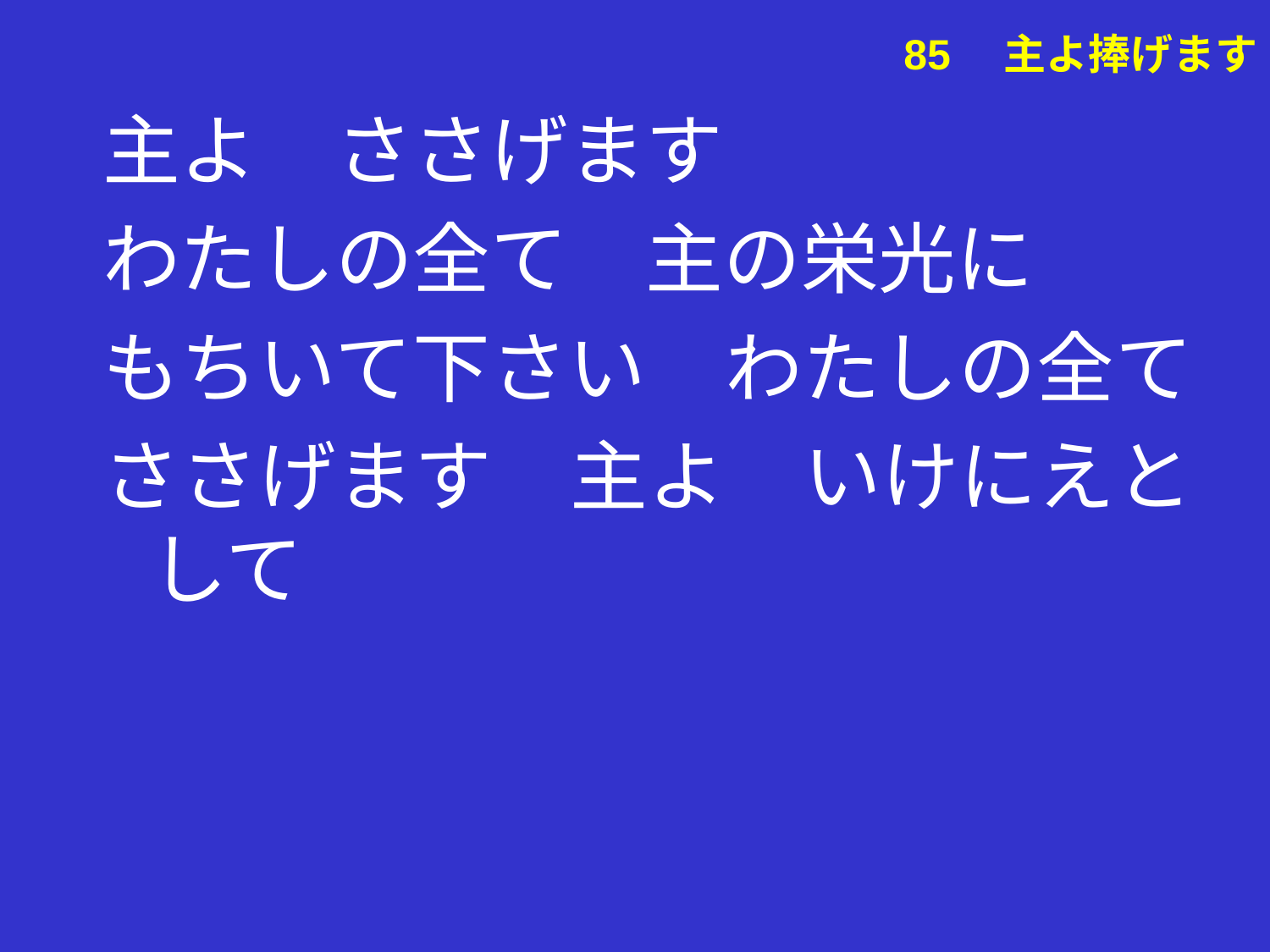

主よ　ささげます
わたしの全て　主の栄光に
もちいて下さい　わたしの全て
ささげます　主よ　いけにえとして
# 85　主よ捧げます